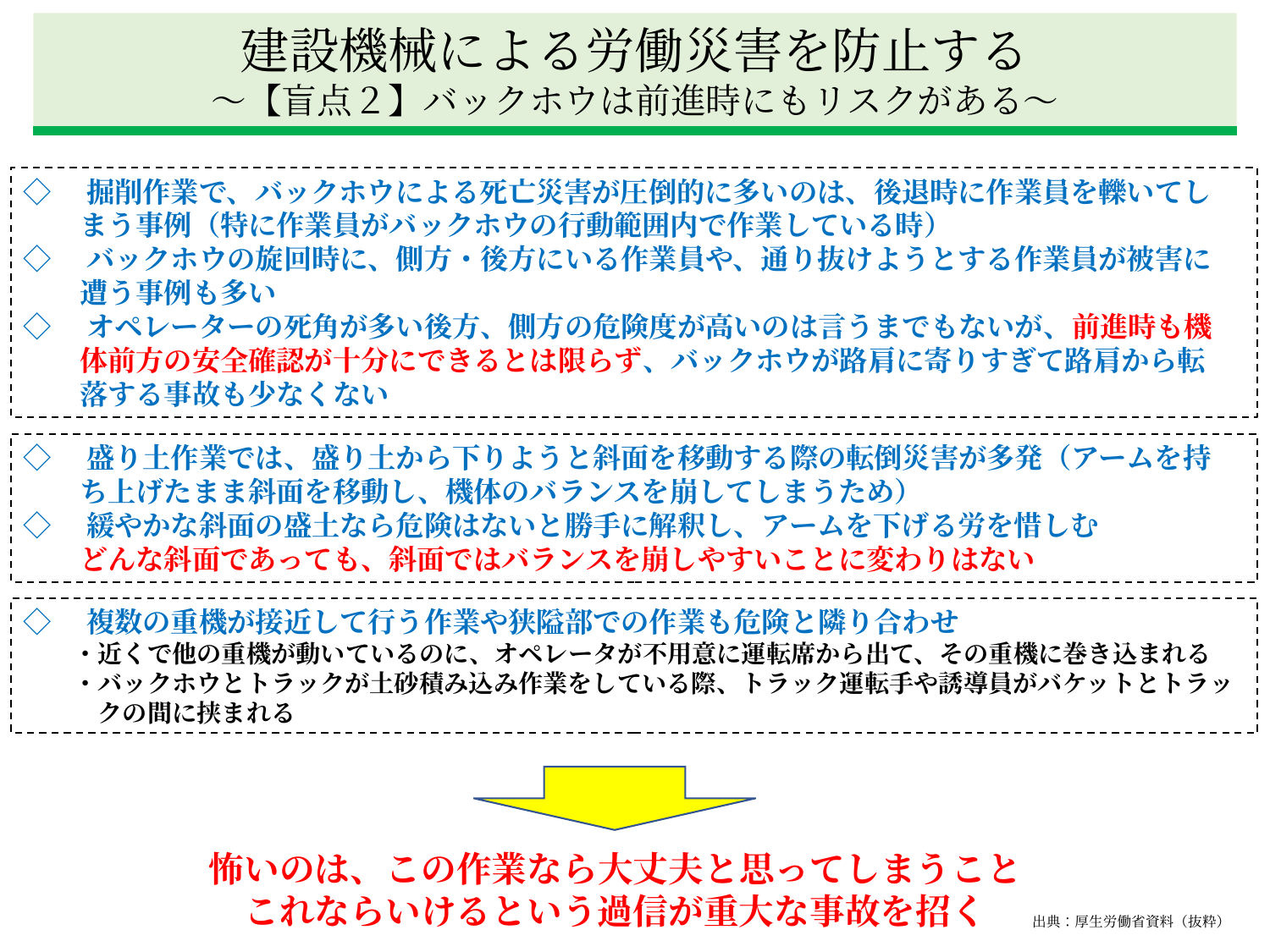

建設機械による労働災害を防止する
～【盲点２】バックホウは前進時にもリスクがある～
◇　掘削作業で、バックホウによる死亡災害が圧倒的に多いのは、後退時に作業員を轢いてし
　　まう事例（特に作業員がバックホウの行動範囲内で作業している時）
◇　バックホウの旋回時に、側方・後方にいる作業員や、通り抜けようとする作業員が被害に
　　遭う事例も多い
◇　オペレーターの死角が多い後方、側方の危険度が高いのは言うまでもないが、前進時も機
　　体前方の安全確認が十分にできるとは限らず、バックホウが路肩に寄りすぎて路肩から転
　　落する事故も少なくない
◇　盛り土作業では、盛り土から下りようと斜面を移動する際の転倒災害が多発（アームを持
　　ち上げたまま斜面を移動し、機体のバランスを崩してしまうため）
◇　緩やかな斜面の盛土なら危険はないと勝手に解釈し、アームを下げる労を惜しむ
　　どんな斜面であっても、斜面ではバランスを崩しやすいことに変わりはない
◇　複数の重機が接近して行う作業や狭隘部での作業も危険と隣り合わせ
　　・近くで他の重機が動いているのに、オペレータが不用意に運転席から出て、その重機に巻き込まれる
　　・バックホウとトラックが土砂積み込み作業をしている際、トラック運転手や誘導員がバケットとトラッ
　　　クの間に挟まれる

怖いのは、この作業なら大丈夫と思ってしまうこと
これならいけるという過信が重大な事故を招く
出典：厚生労働省資料（抜粋）